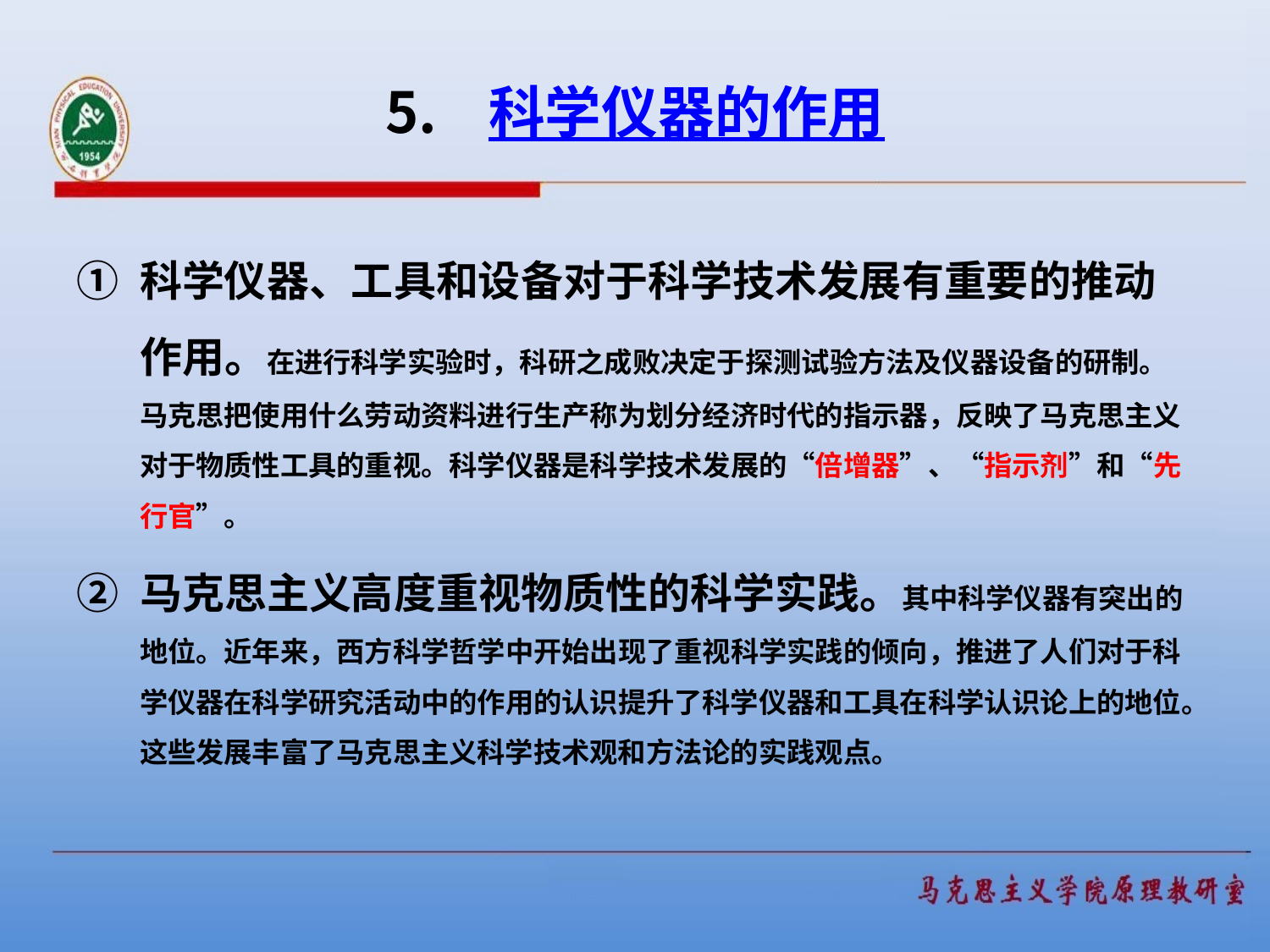

# 科学仪器的作用
科学仪器、工具和设备对于科学技术发展有重要的推动作用。在进行科学实验时，科研之成败决定于探测试验方法及仪器设备的研制。马克思把使用什么劳动资料进行生产称为划分经济时代的指示器，反映了马克思主义对于物质性工具的重视。科学仪器是科学技术发展的“倍增器”、“指示剂”和“先行官”。
马克思主义高度重视物质性的科学实践。其中科学仪器有突出的地位。近年来，西方科学哲学中开始出现了重视科学实践的倾向，推进了人们对于科学仪器在科学研究活动中的作用的认识提升了科学仪器和工具在科学认识论上的地位。这些发展丰富了马克思主义科学技术观和方法论的实践观点。